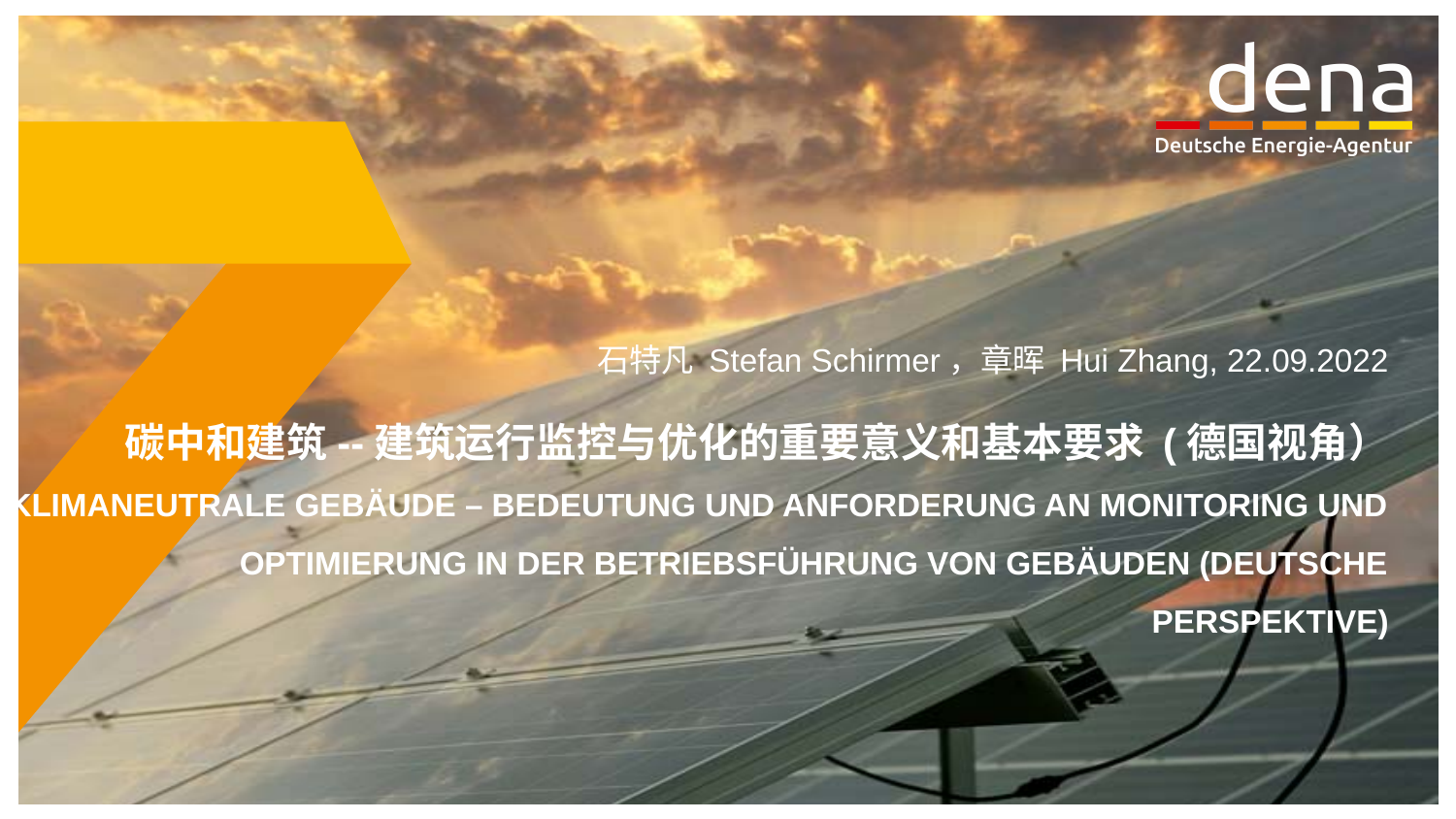

石特凡 Stefan Schirmer，章晖 Hui Zhang, 22.09.2022
# 碳中和建筑--建筑运行监控与优化的重要意义和基本要求 (德国视角） Klimaneutrale Gebäude – Bedeutung und Anforderung an Monitoring und Optimierung in der Betriebsführung von Gebäuden (Deutsche Perspektive)